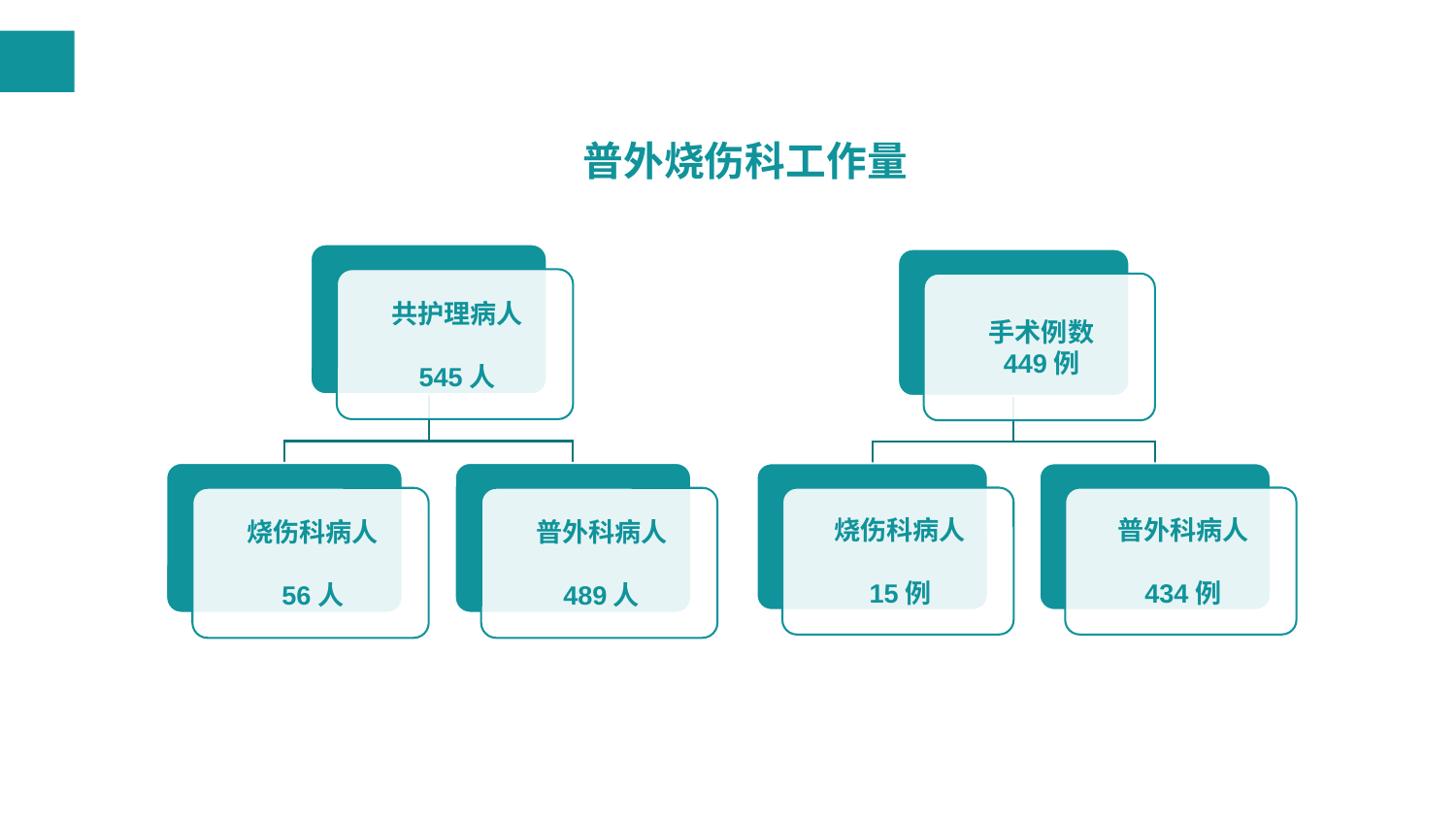

普外烧伤科工作量
共护理病人

545人
烧伤科病人

56人
普外科病人

489人
手术例数
449例
烧伤科病人

15例
普外科病人

434例